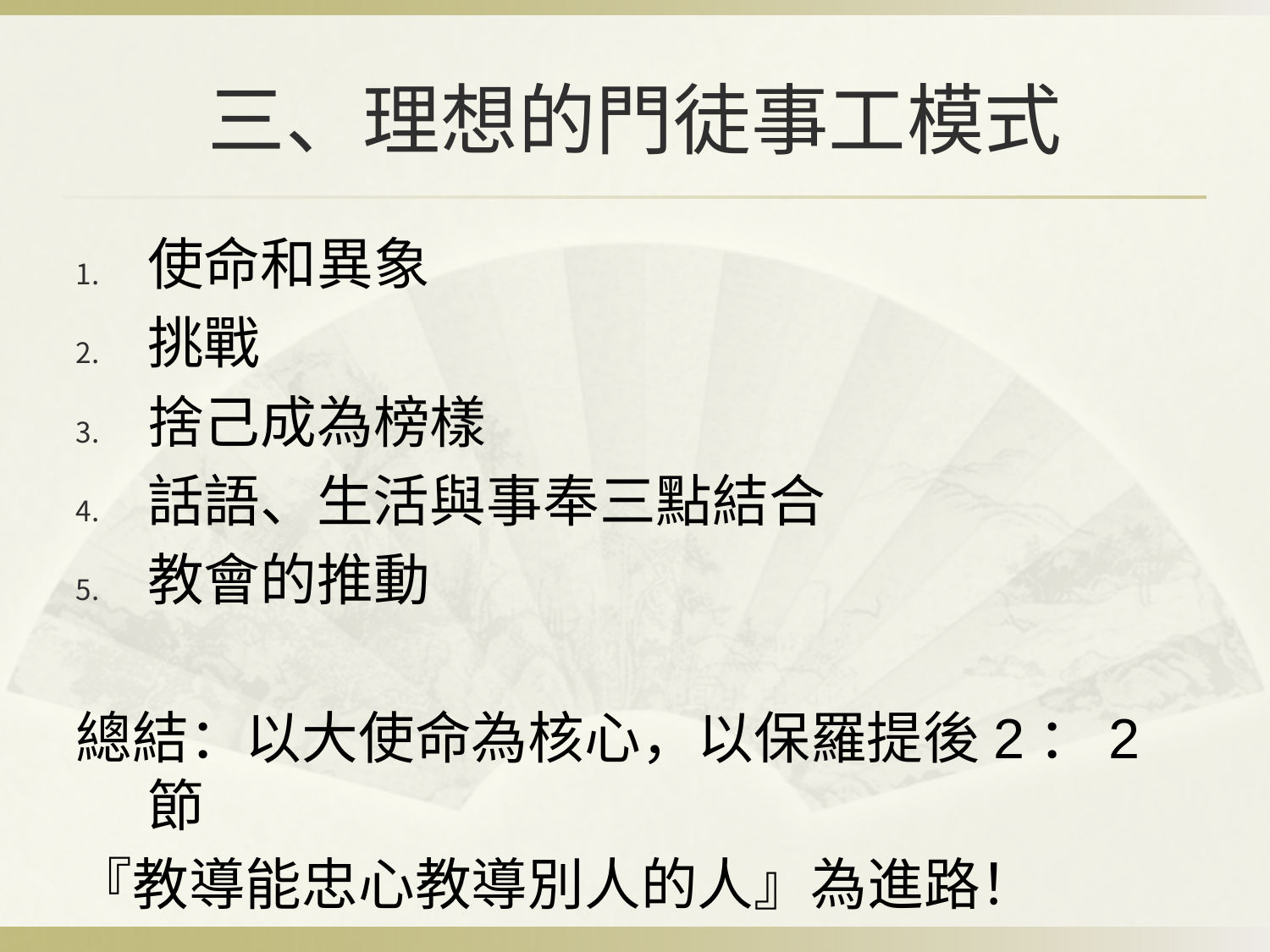

# 三、理想的門徒事工模式
使命和異象
挑戰
捨己成為榜樣
話語、生活與事奉三點結合
教會的推動

總結：以大使命為核心，以保羅提後2：2節
『教導能忠心教導別人的人』為進路！